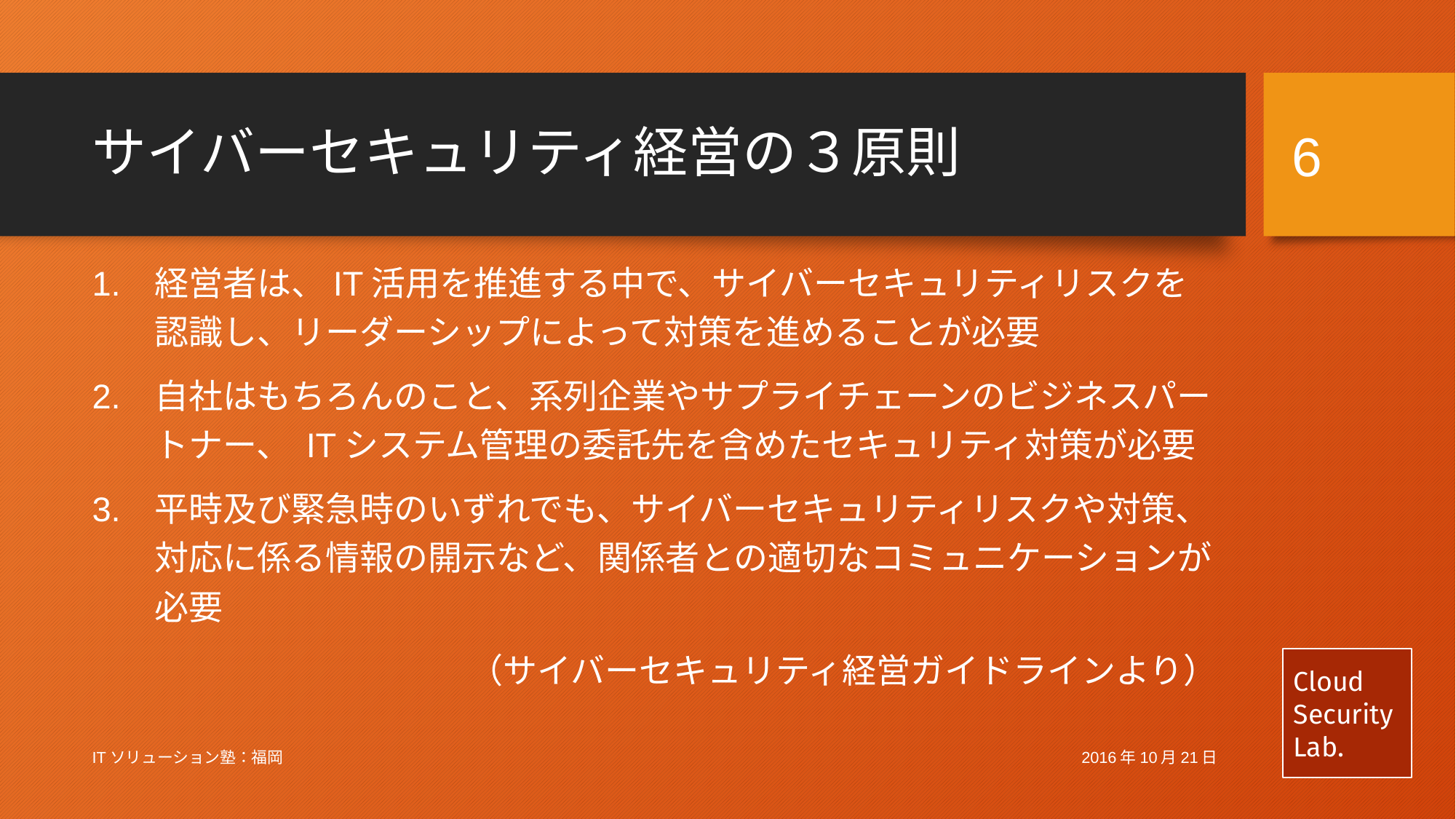

6
# サイバーセキュリティ経営の３原則
経営者は、IT活用を推進する中で、サイバーセキュリティリスクを認識し、リーダーシップによって対策を進めることが必要
自社はもちろんのこと、系列企業やサプライチェーンのビジネスパートナー、 ITシステム管理の委託先を含めたセキュリティ対策が必要
平時及び緊急時のいずれでも、サイバーセキュリティリスクや対策、対応に係る情報の開示など、関係者との適切なコミュニケーションが必要
（サイバーセキュリティ経営ガイドラインより）

2016年10月21日
ITソリューション塾：福岡